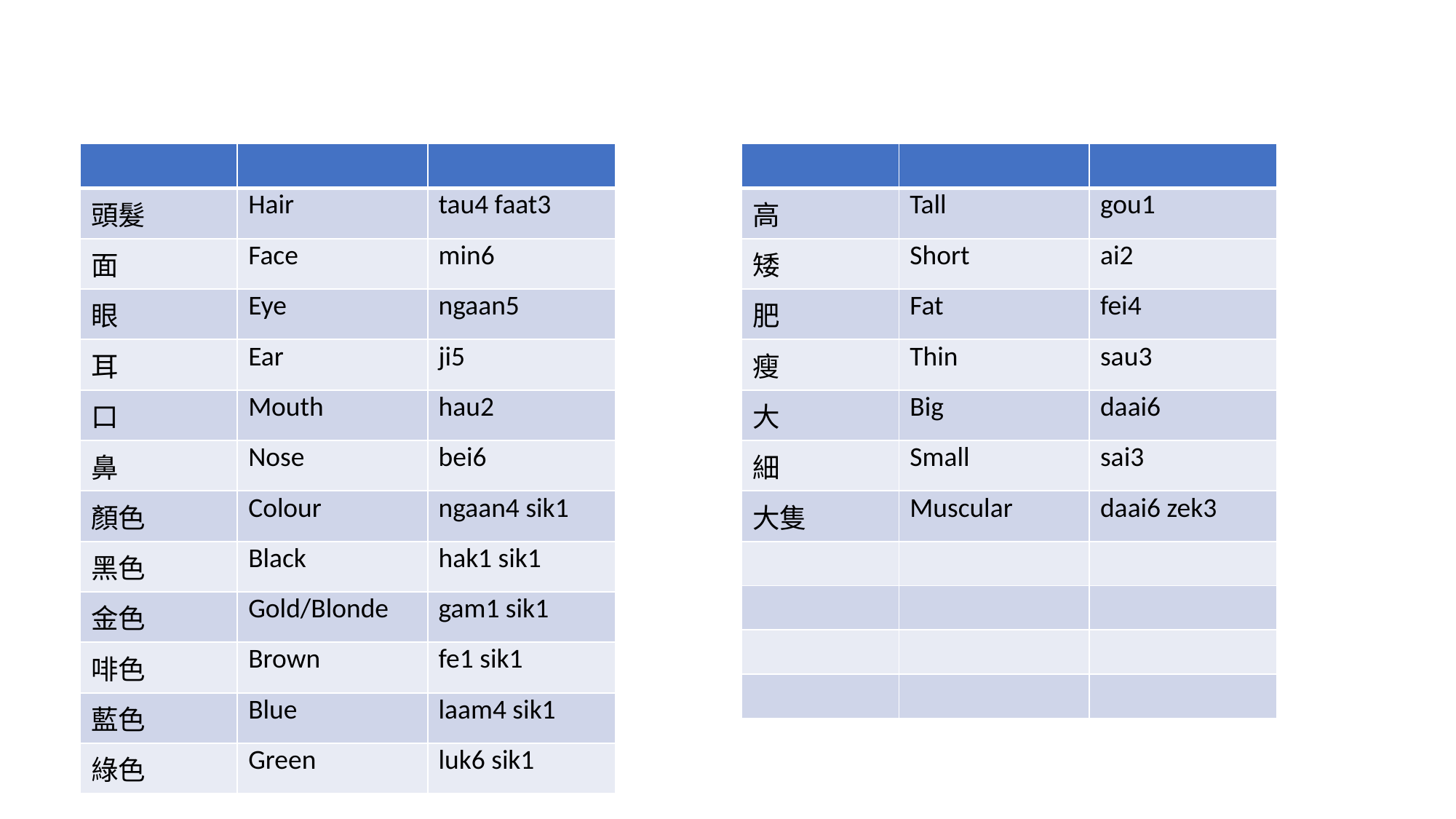

|  |  |  |
| --- | --- | --- |
| 頭髮 | Hair | tau4 faat3 |
| 面 | Face | min6 |
| 眼 | Eye | ngaan5 |
| 耳 | Ear | ji5 |
| 口 | Mouth | hau2 |
| 鼻 | Nose | bei6 |
| 顏色 | Colour | ngaan4 sik1 |
| 黑色 | Black | hak1 sik1 |
| 金色 | Gold/Blonde | gam1 sik1 |
| 啡色 | Brown | fe1 sik1 |
| 藍色 | Blue | laam4 sik1 |
| 綠色 | Green | luk6 sik1 |
|  |  |  |
| --- | --- | --- |
| 高 | Tall | gou1 |
| 矮 | Short | ai2 |
| 肥 | Fat | fei4 |
| 瘦 | Thin | sau3 |
| 大 | Big | daai6 |
| 細 | Small | sai3 |
| 大隻 | Muscular | daai6 zek3 |
|  |  |  |
|  |  |  |
|  |  |  |
|  |  |  |